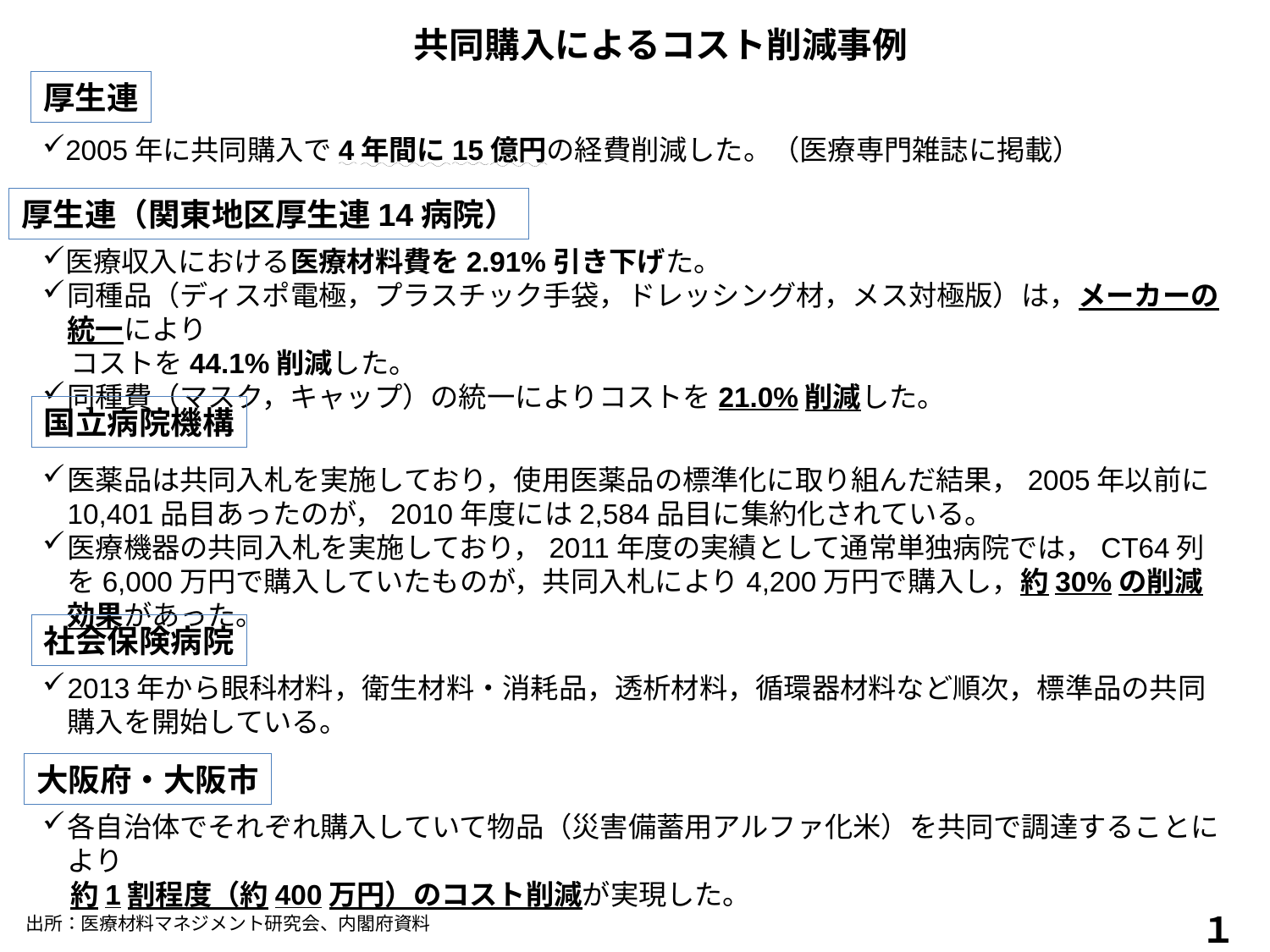

共同購入によるコスト削減事例
厚生連
2005年に共同購入で4年間に15億円の経費削減した。（医療専門雑誌に掲載）
厚生連（関東地区厚生連14病院）
医療収入における医療材料費を2.91%引き下げた。
同種品（ディスポ電極，プラスチック手袋，ドレッシング材，メス対極版）は，メーカーの統一により
　コストを44.1%削減した。
同種費（マスク，キャップ）の統一によりコストを21.0%削減した。
国立病院機構
医薬品は共同入札を実施しており，使用医薬品の標準化に取り組んだ結果，2005年以前に10,401品目あったのが，2010年度には2,584品目に集約化されている。
医療機器の共同入札を実施しており，2011年度の実績として通常単独病院では，CT64列を6,000万円で購入していたものが，共同入札により4,200万円で購入し，約30%の削減効果があった。
社会保険病院
2013年から眼科材料，衛生材料・消耗品，透析材料，循環器材料など順次，標準品の共同購入を開始している。
大阪府・大阪市
各自治体でそれぞれ購入していて物品（災害備蓄用アルファ化米）を共同で調達することにより
　約1割程度（約400万円）のコスト削減が実現した。
１
出所：医療材料マネジメント研究会、内閣府資料